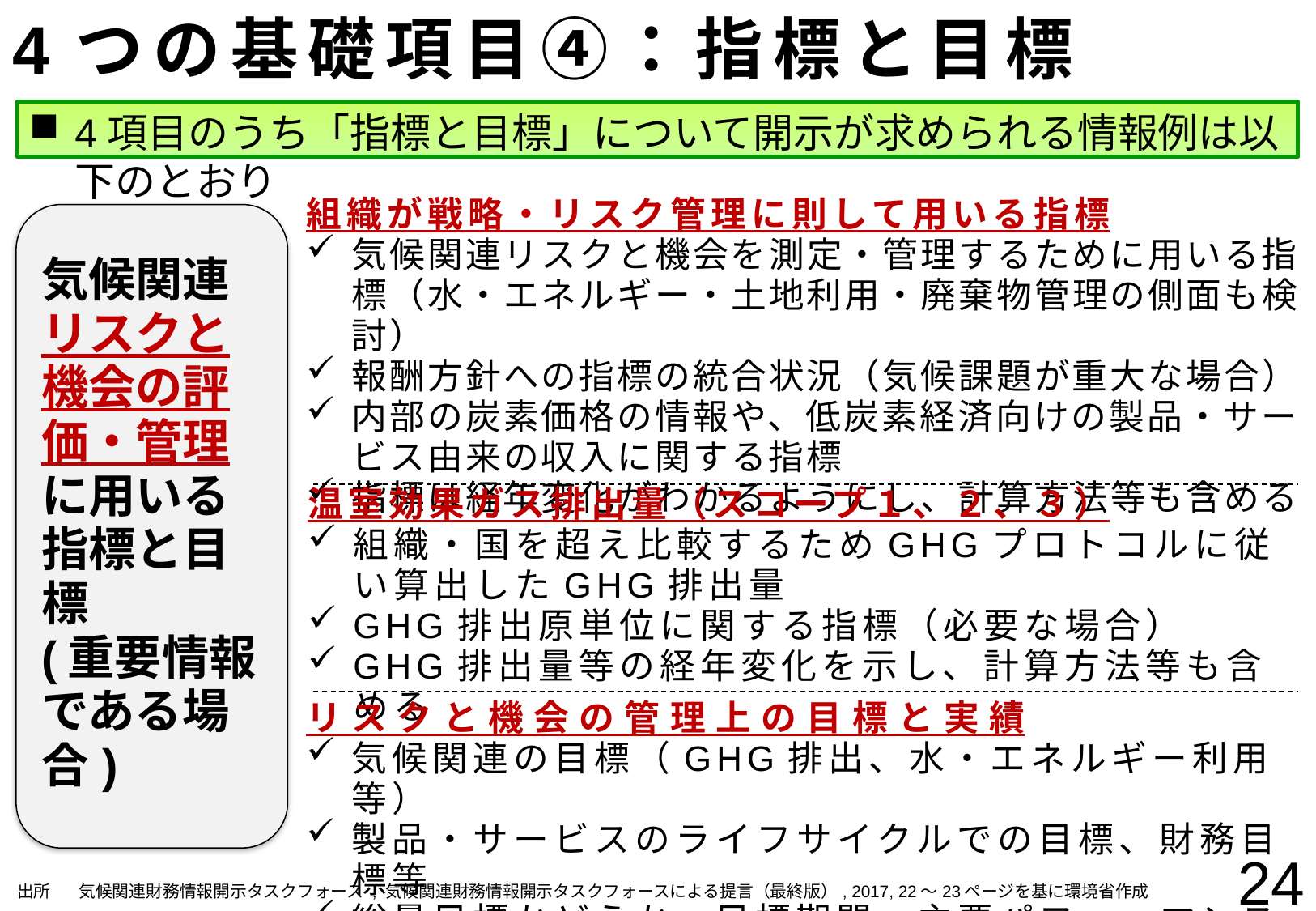

# 4つの基礎項目④：指標と目標
4項目のうち「指標と目標」について開示が求められる情報例は以下のとおり

組織が戦略・リスク管理に則して用いる指標
気候関連リスクと機会を測定・管理するために用いる指標（水・エネルギー・土地利用・廃棄物管理の側面も検討）
報酬方針への指標の統合状況（気候課題が重大な場合）
内部の炭素価格の情報や、低炭素経済向けの製品・サービス由来の収入に関する指標
指標は経年変化がわかるようにし、計算方法等も含める
気候関連リスクと機会の評価・管理に用いる指標と目標
(重要情報である場合)
温室効果ガス排出量（スコープ１、２、３）
組織・国を超え比較するためGHGプロトコルに従い算出したGHG排出量
GHG排出原単位に関する指標（必要な場合）
GHG排出量等の経年変化を示し、計算方法等も含める
リスクと機会の管理上の目標と実績
気候関連の目標（GHG排出、水・エネルギー利用等）
製品・サービスのライフサイクルでの目標、財務目標等
総量目標かどうか、目標期間、主要パフォーマンス指標等
24
| 出所 | 気候関連財務情報開示タスクフォース , 気候関連財務情報開示タスクフォースによる提言（最終版）, 2017, 22～23ページを基に環境省作成 |
| --- | --- |